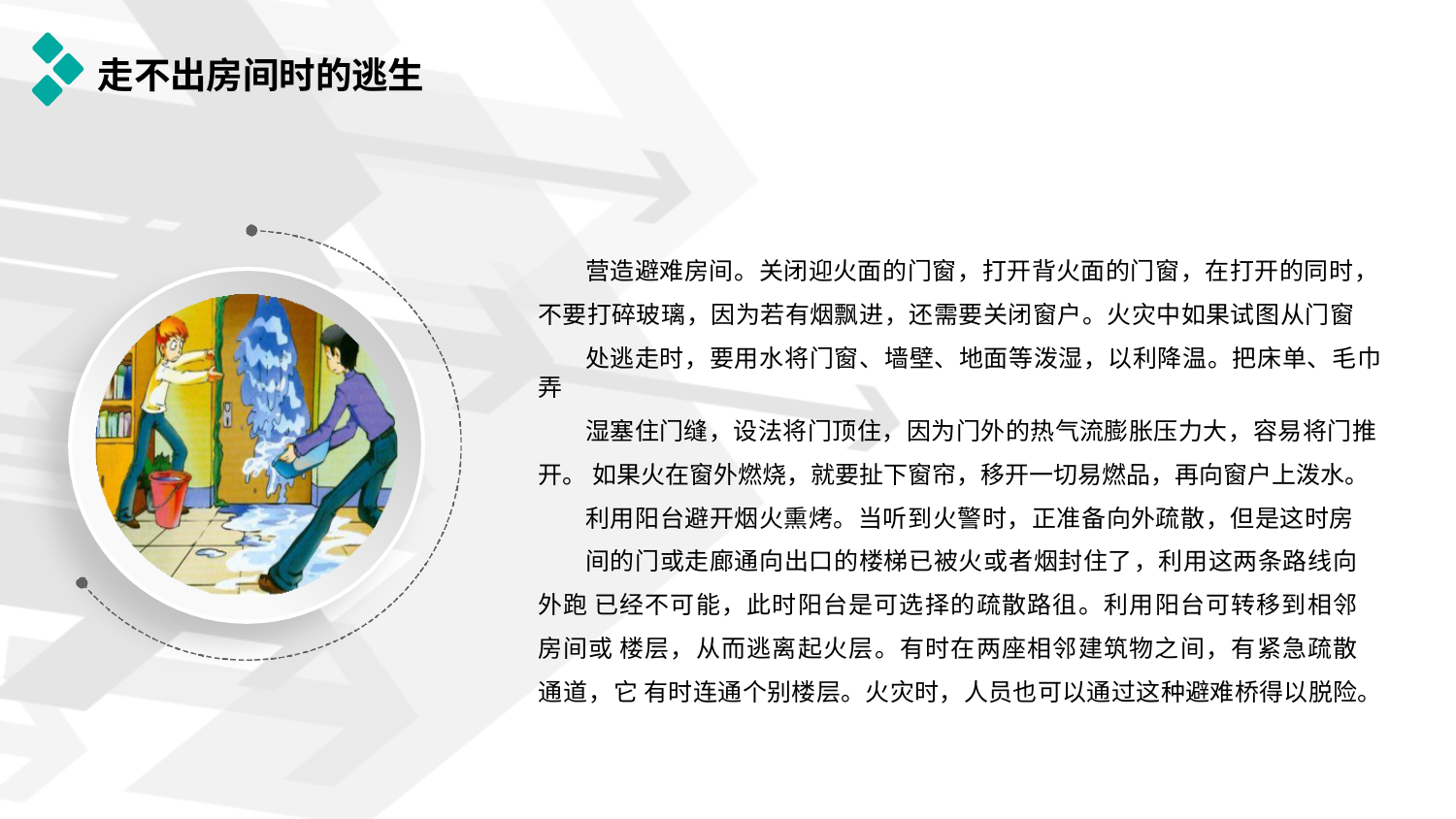

# 走不出房间时的逃生

营造避难房间。关闭迎火面的门窗，打开背火面的门窗，在打开的同时， 不要打碎玻璃，因为若有烟飘进，还需要关闭窗户。火灾中如果试图从门窗
处逃走时，要用水将门窗、墙壁、地面等泼湿，以利降温。把床单、毛巾弄
湿塞住门缝，设法将门顶住，因为门外的热气流膨胀压力大，容易将门推开。 如果火在窗外燃烧，就要扯下窗帘，移开一切易燃品，再向窗户上泼水。
利用阳台避开烟火熏烤。当听到火警时，正准备向外疏散，但是这时房
间的门或走廊通向出口的楼梯已被火或者烟封住了，利用这两条路线向外跑 已经不可能，此时阳台是可选择的疏散路徂。利用阳台可转移到相邻房间或 楼层，从而逃离起火层。有时在两座相邻建筑物之间，有紧急疏散通道，它 有时连通个别楼层。火灾时，人员也可以通过这种避难桥得以脱险。